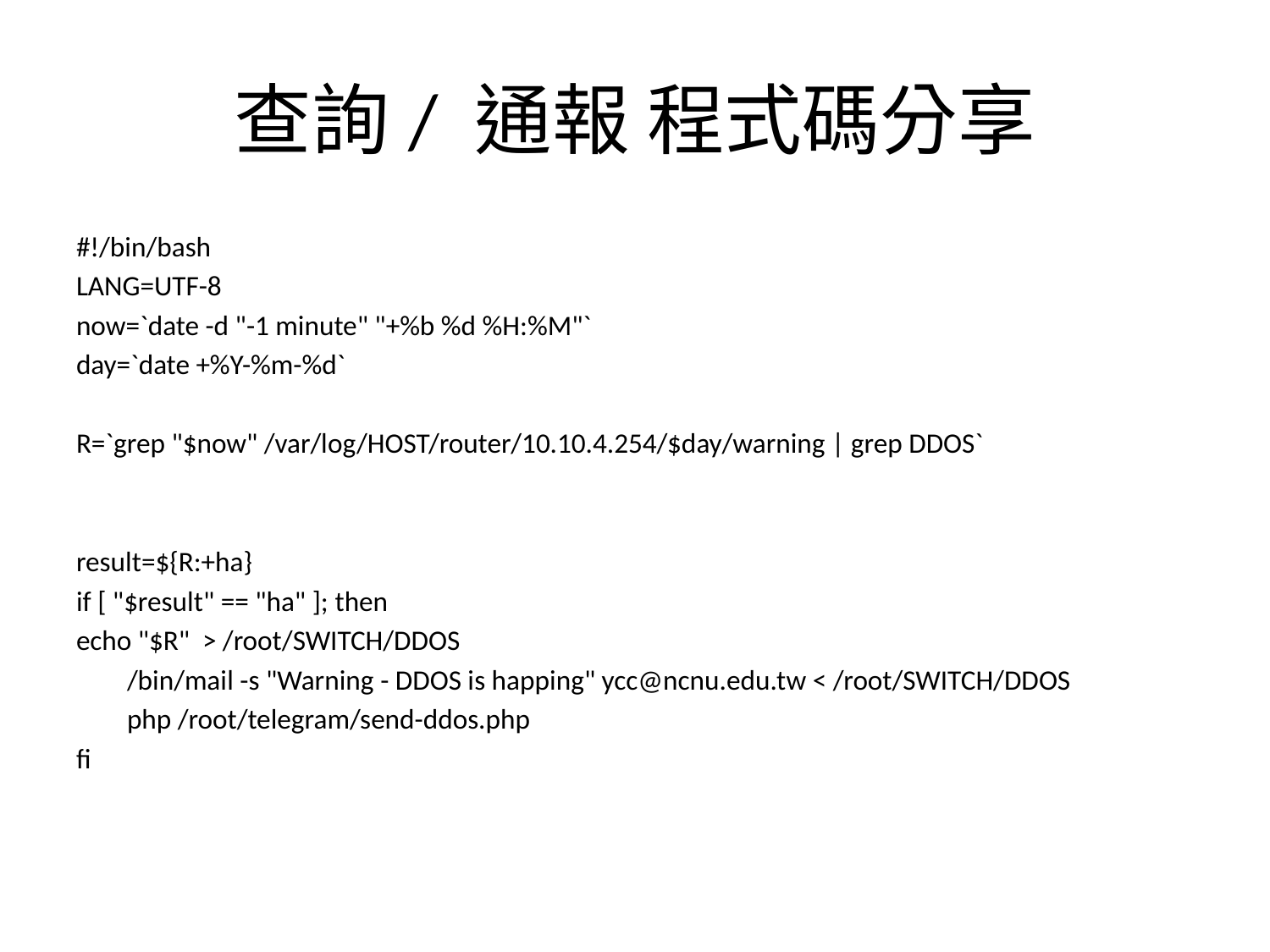

# 查詢/ 通報 程式碼分享
#!/bin/bash
LANG=UTF-8
now=`date -d "-1 minute" "+%b %d %H:%M"`
day=`date +%Y-%m-%d`

R=`grep "$now" /var/log/HOST/router/10.10.4.254/$day/warning | grep DDOS`

result=${R:+ha}
if [ "$result" == "ha" ]; then
echo "$R"  > /root/SWITCH/DDOS
        /bin/mail -s "Warning - DDOS is happing" ycc@ncnu.edu.tw < /root/SWITCH/DDOS
        php /root/telegram/send-ddos.php
fi